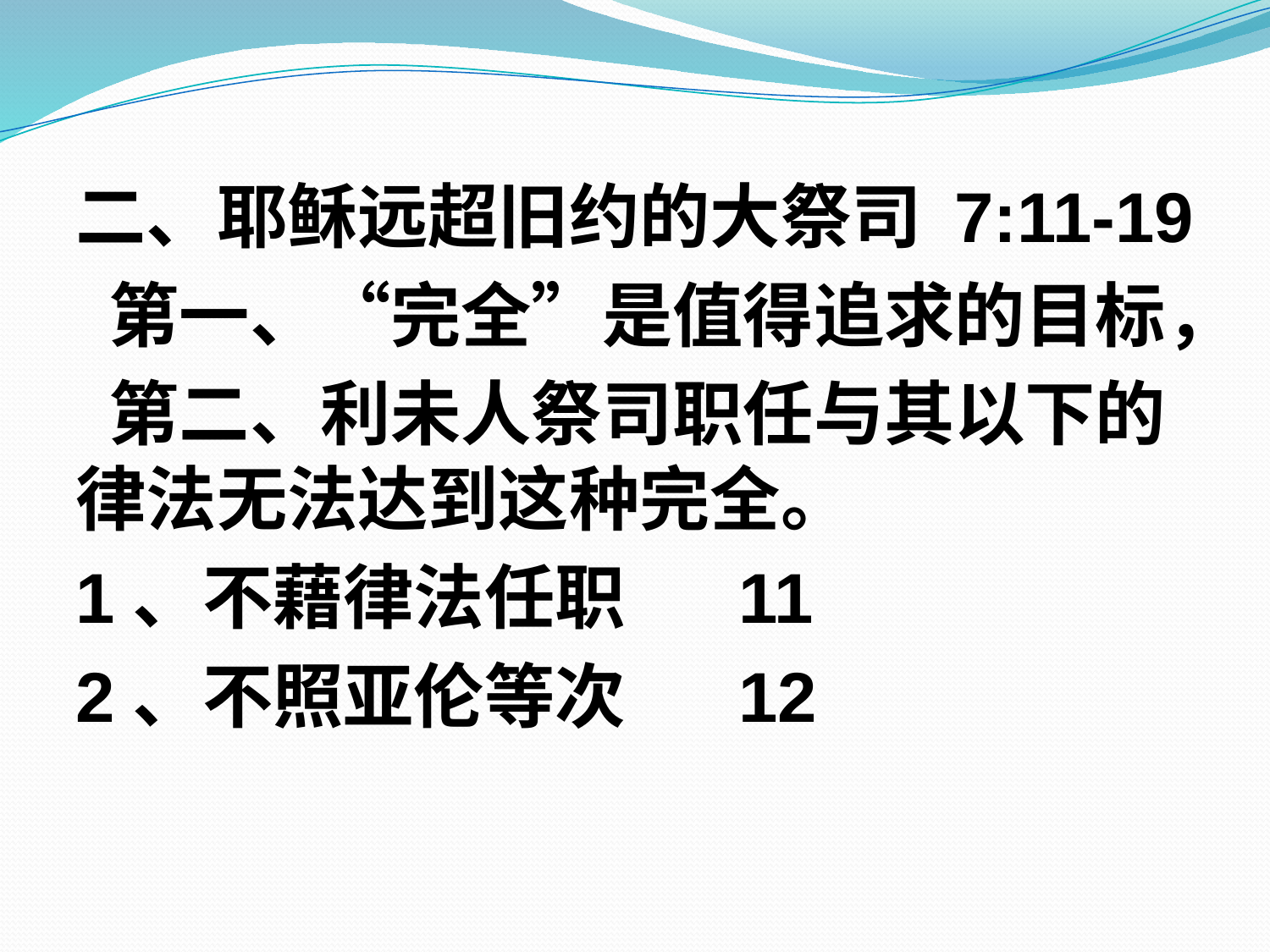

二、耶稣远超旧约的大祭司 7:11-19
 第一、“完全”是值得追求的目标，
 第二、利未人祭司职任与其以下的律法无法达到这种完全。
1、不藉律法任职      11
2、不照亚伦等次      12